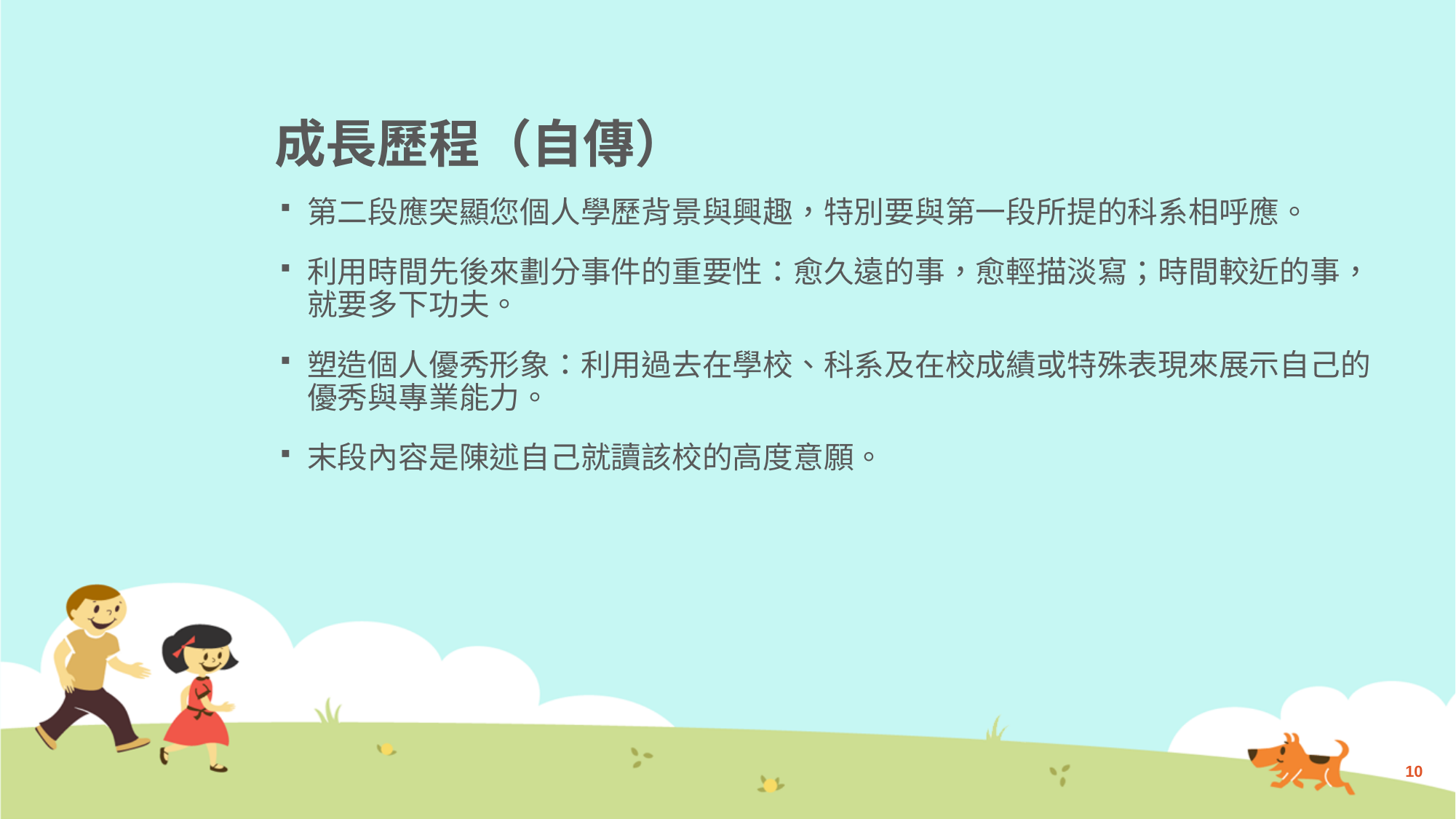

# 成長歷程（自傳）
第二段應突顯您個人學歷背景與興趣，特別要與第一段所提的科系相呼應。
利用時間先後來劃分事件的重要性：愈久遠的事，愈輕描淡寫；時間較近的事，就要多下功夫。
塑造個人優秀形象：利用過去在學校、科系及在校成績或特殊表現來展示自己的優秀與專業能力。
末段內容是陳述自己就讀該校的高度意願。

10